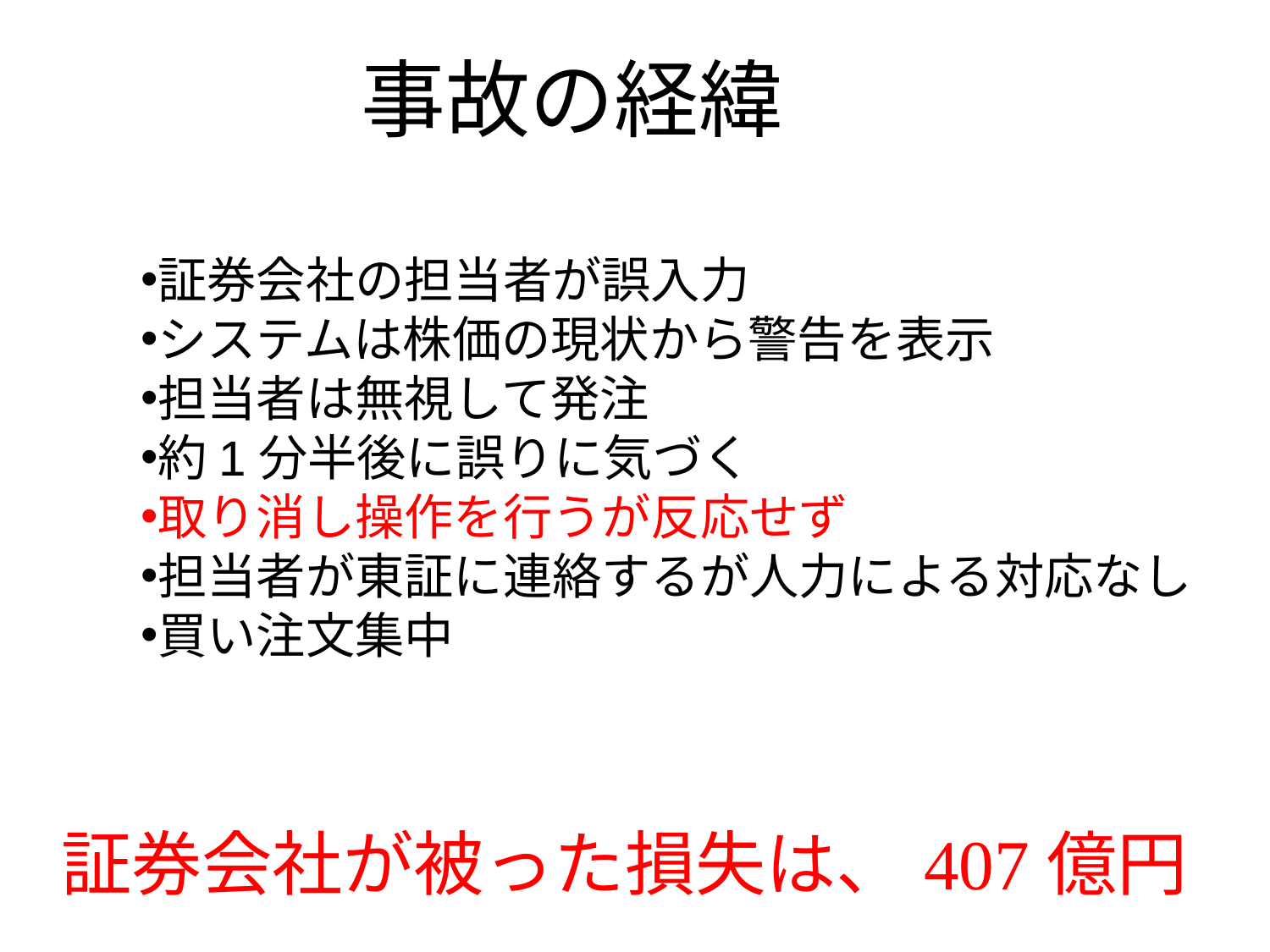

事故の経緯
証券会社の担当者が誤入力
システムは株価の現状から警告を表示
担当者は無視して発注
約1分半後に誤りに気づく
取り消し操作を行うが反応せず
担当者が東証に連絡するが人力による対応なし
買い注文集中
証券会社が被った損失は、407億円